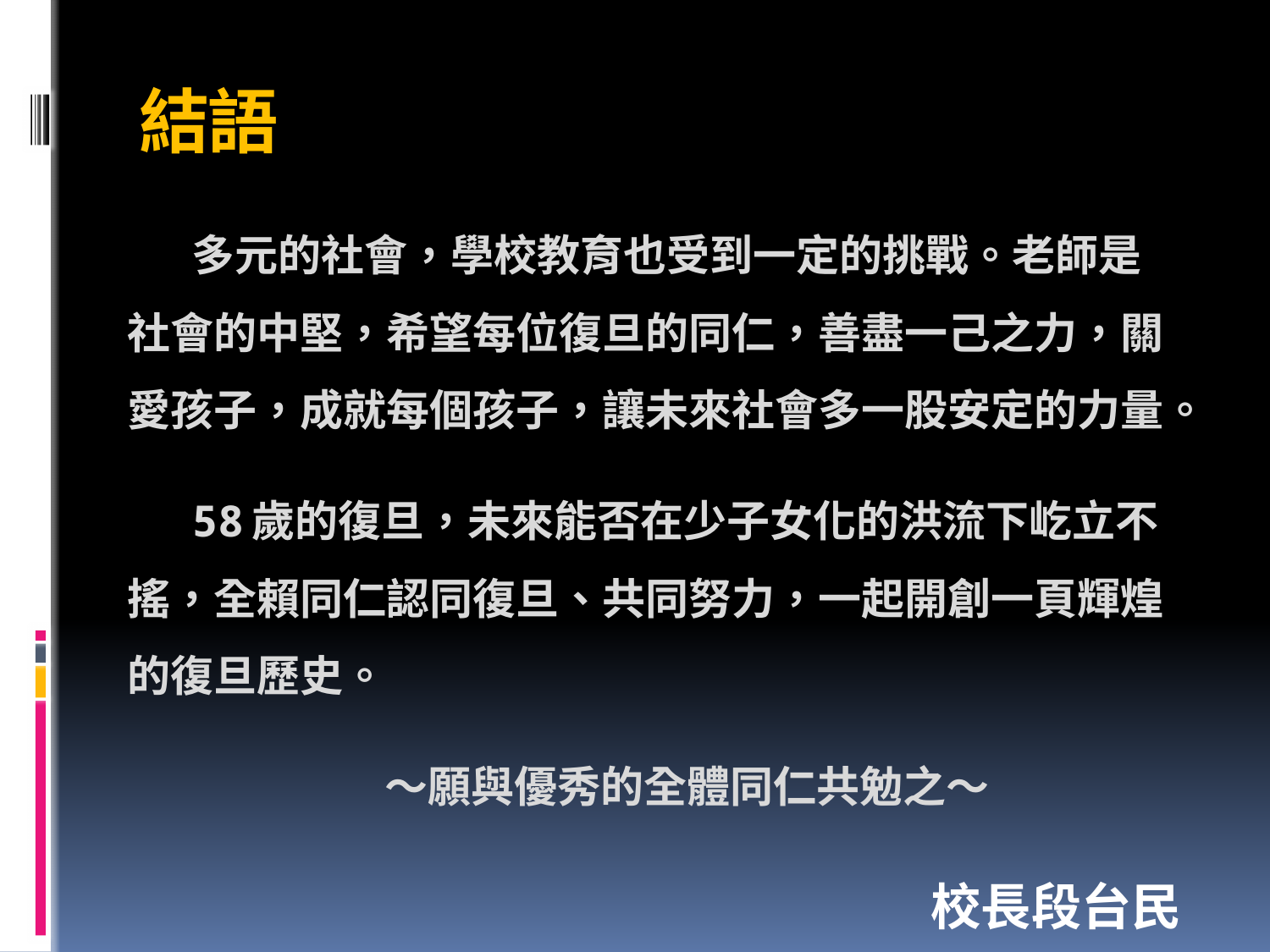

# 結語
多元的社會，學校教育也受到一定的挑戰。老師是社會的中堅，希望每位復旦的同仁，善盡一己之力，關愛孩子，成就每個孩子，讓未來社會多一股安定的力量。
58歲的復旦，未來能否在少子女化的洪流下屹立不搖，全賴同仁認同復旦、共同努力，一起開創一頁輝煌的復旦歷史。
～願與優秀的全體同仁共勉之～
校長段台民